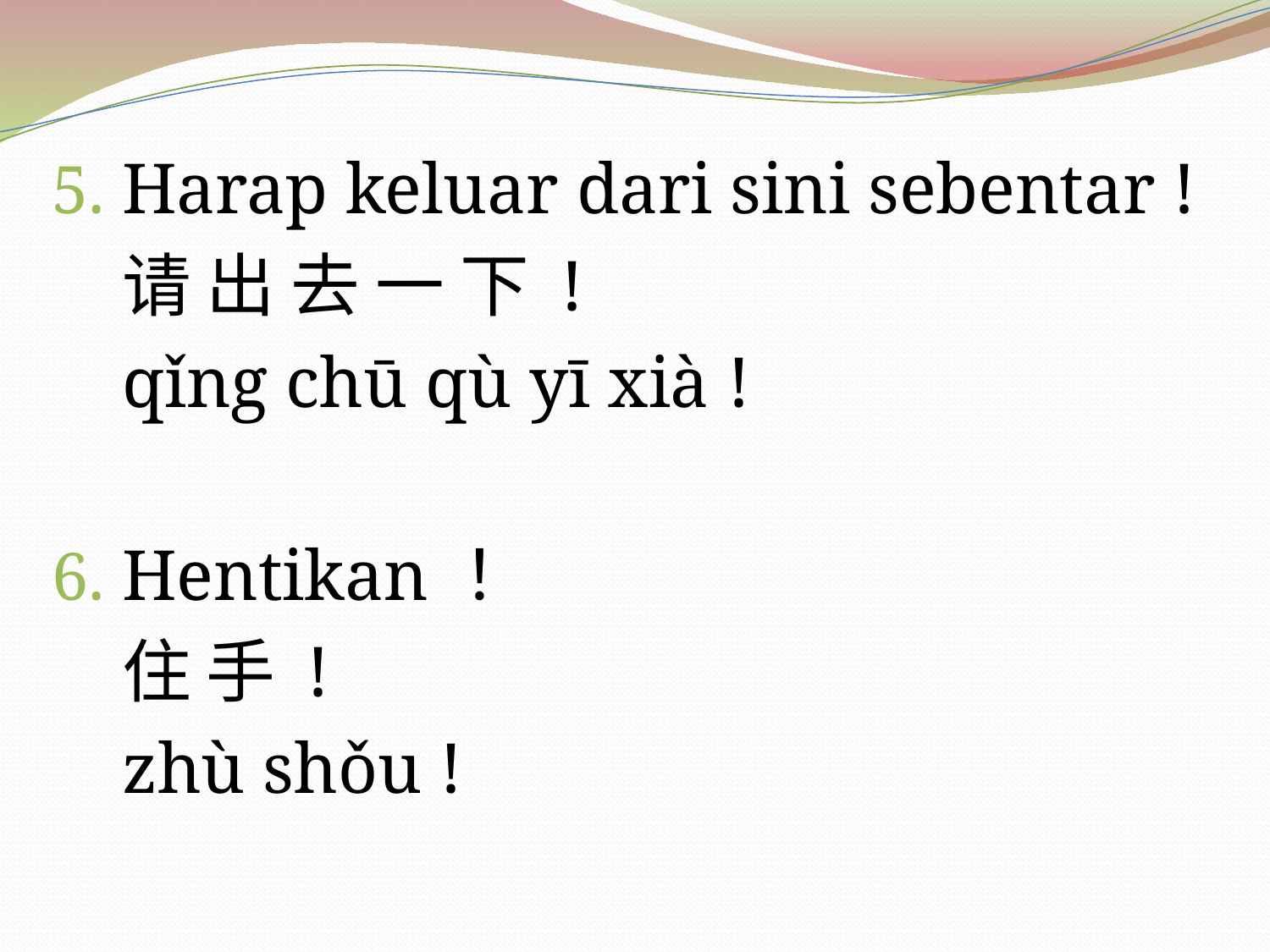

Harap keluar dari sini sebentar !
	请 出 去 一 下 !
	qǐng chū qù yī xià !

Hentikan ！
	住 手 !
	zhù shǒu !